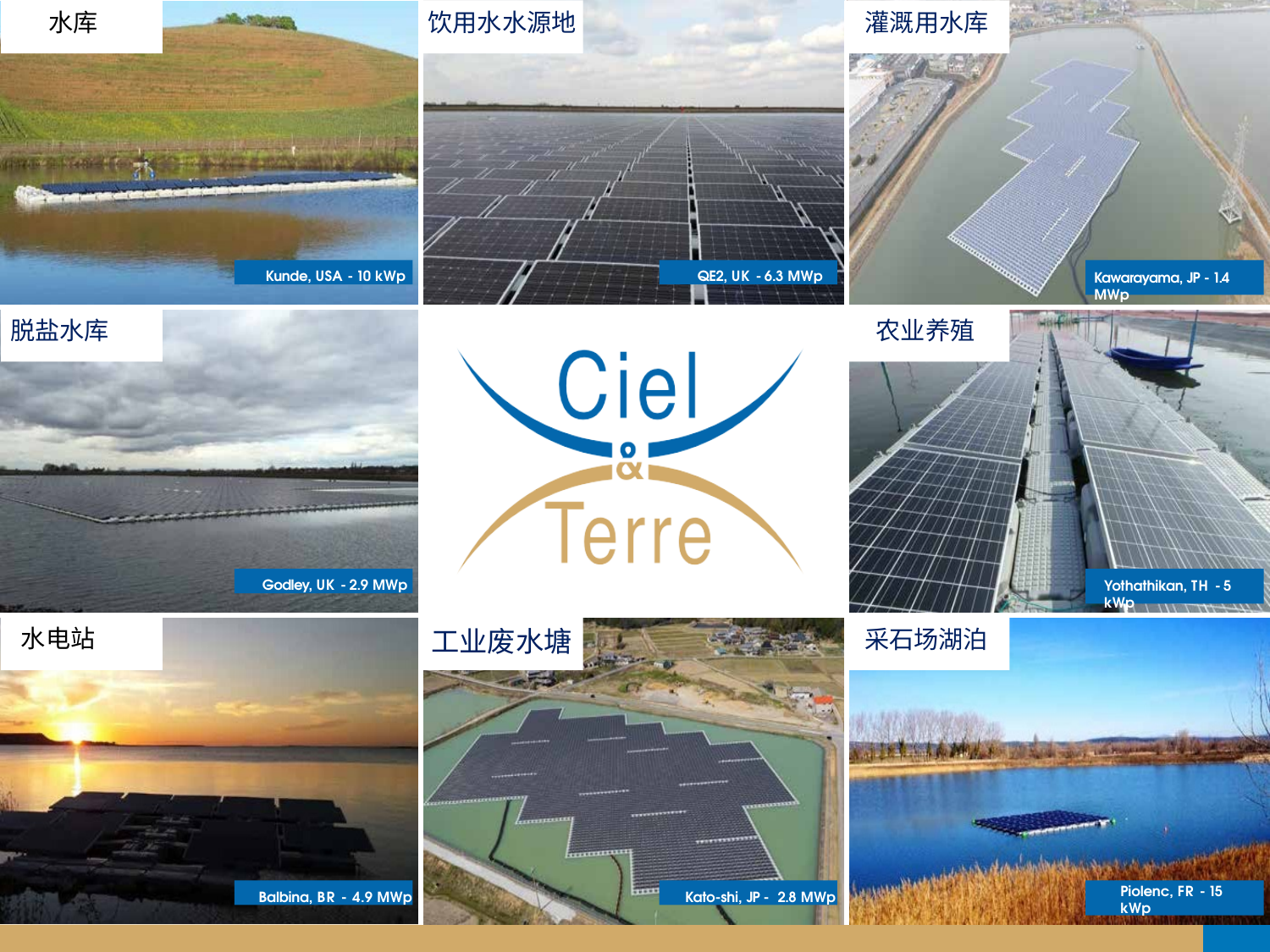

饮用水水源地
灌溉用水库
水库
Kunde, USA - 10 kWp
QE2, UK - 6.3 MWp

Kawarayama, JP - 1.4 MWp

农业养殖
脱盐水库

Godley, UK - 2.9 MWp
Yothathikan, TH - 5 kWp

水电站
采石场湖泊
工业废水塘
Kato-shi, JP -   2.8 MWp

Balbina, BR -  4.9 MWp
Piolenc, FR - 15 kWp